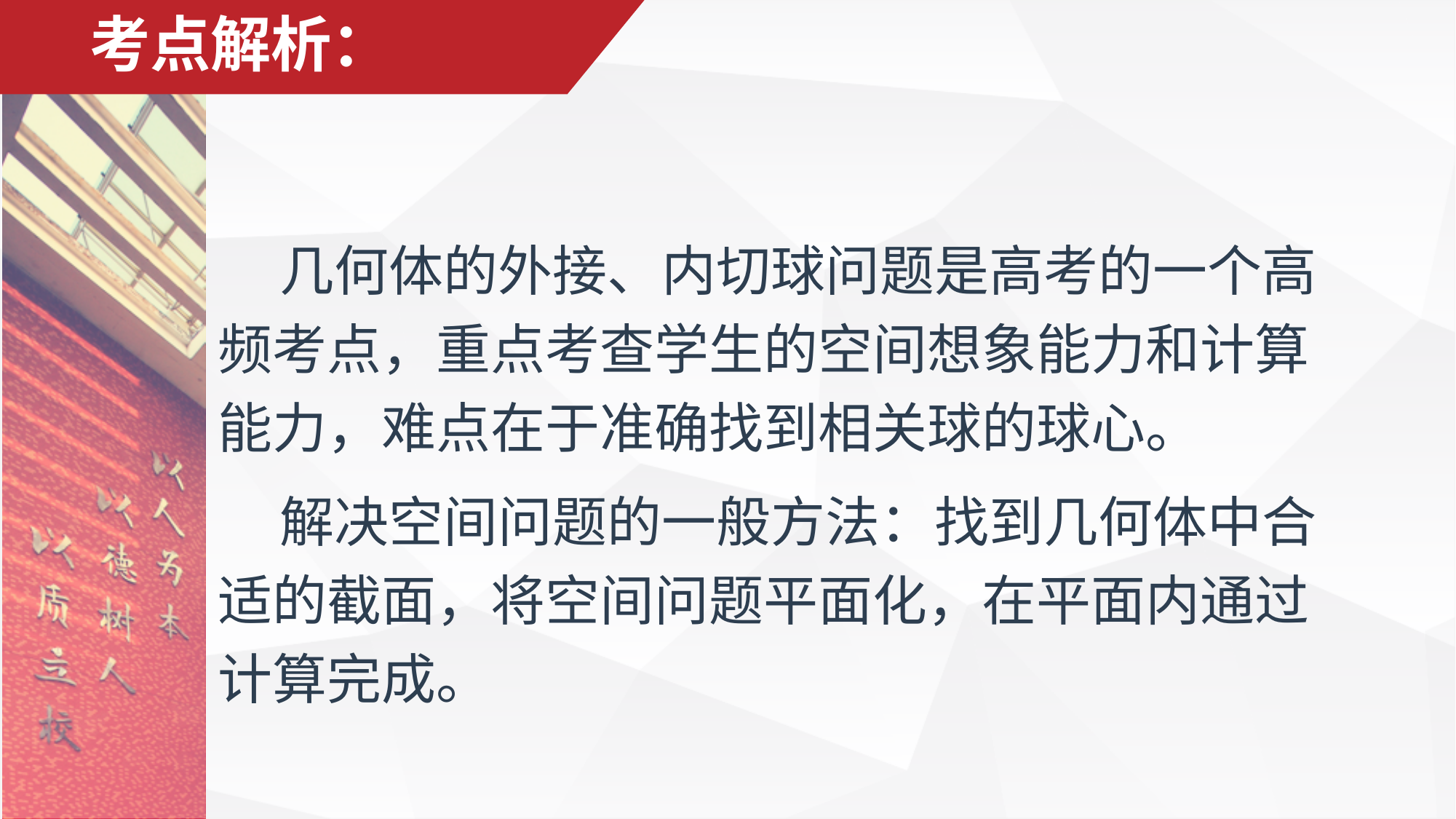

# 考点解析：
    几何体的外接、内切球问题是高考的一个高频考点，重点考查学生的空间想象能力和计算能力，难点在于准确找到相关球的球心。
    解决空间问题的一般方法：找到几何体中合适的截面，将空间问题平面化，在平面内通过计算完成。